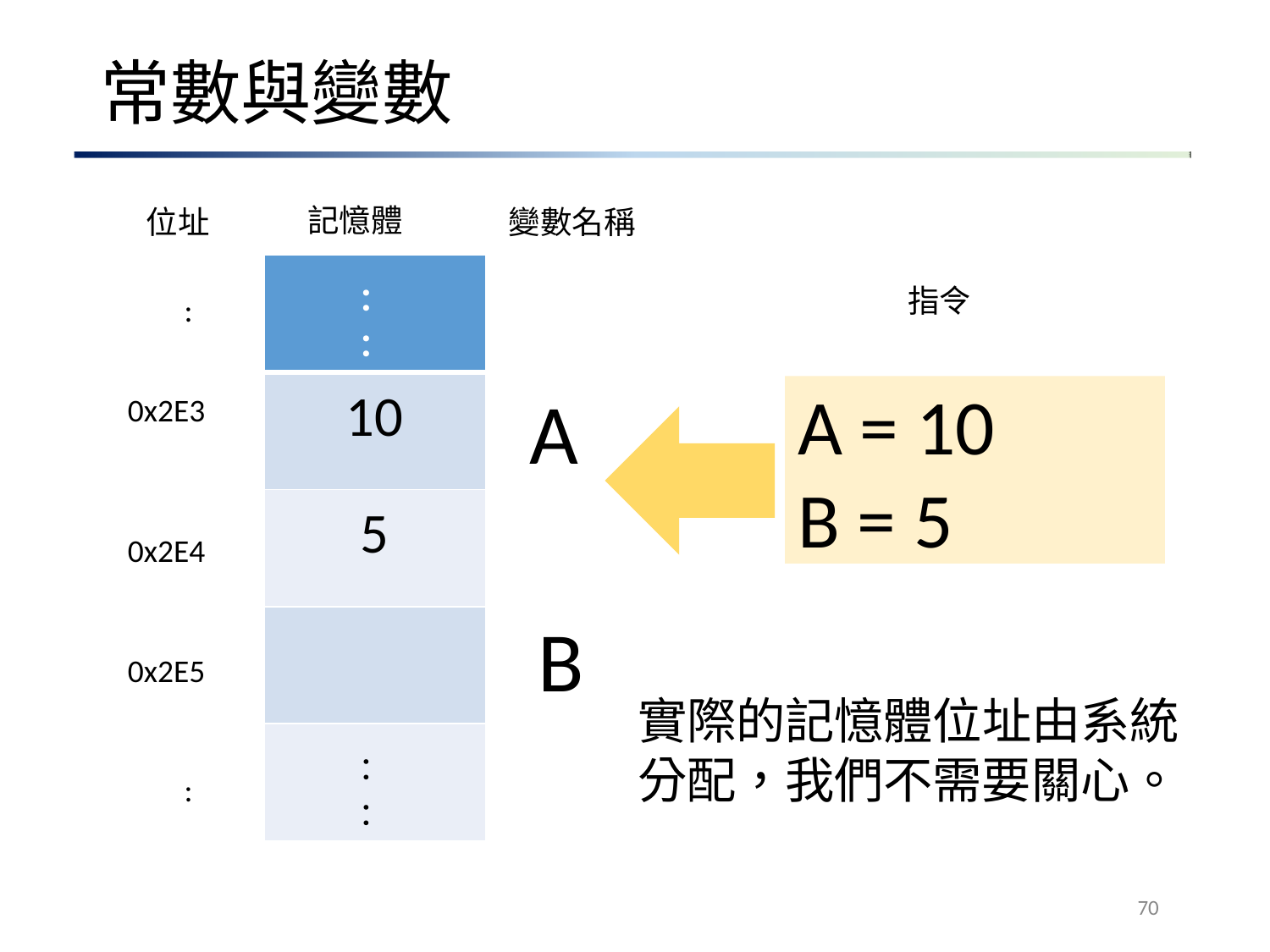

常數與變數
記憶體
位址
變數名稱
| ： ： |
| --- |
| 10 |
| 5 |
|  |
| ： ： |
指令
:
A  B
A = 10
B = 5
0x2E3

0x2E4
0x2E5
實際的記憶體位址由系統 分配，我們不需要關心。
:
70